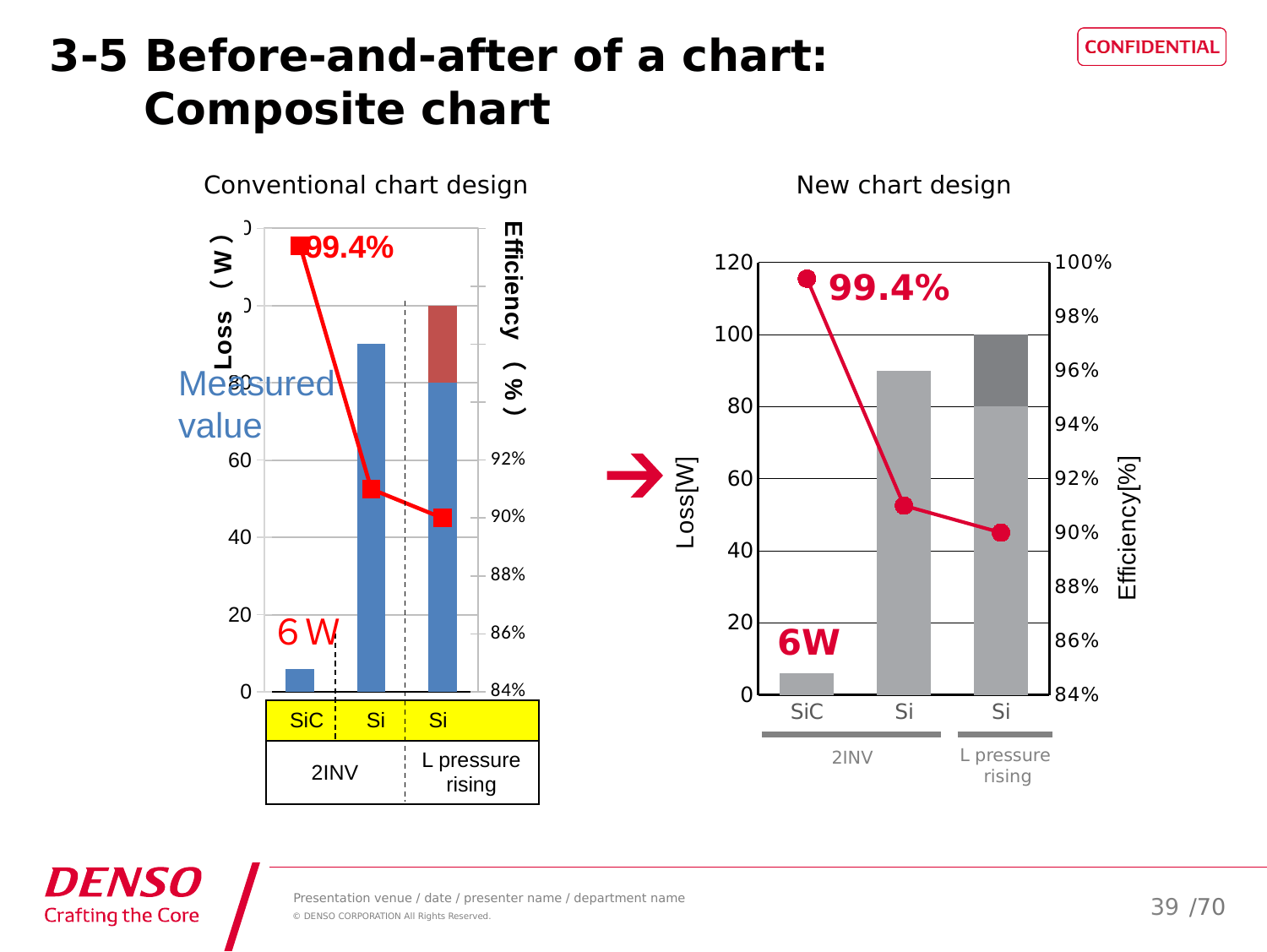

# 3-5 Before-and-after of a chart: Composite chart
Conventional chart design
New chart design

### Chart

| Category | 列1 | 列2 | 列3 |
|---|---|---|---|
| SiC | 6.0 | 0.0 | 0.994 |
| Si | 90.0 | 0.0 | 0.91 |
| Si | 80.0 | 20.0 | 0.9 |

### Chart

| Category | 列1 | 列2 | 列3 |
|---|---|---|---|
| SiC | 6.0 | 0.0 | 0.994 |
| Si | 90.0 | 0.0 | 0.91 |
| Si | 80.0 | 20.0 | 0.9 |
99.4%
Measured
value

６Ｗ
6W
| SiC | Si | Si |
| --- | --- | --- |
| 2INV |  | L pressure rising |
L pressure
rising
2INV
39